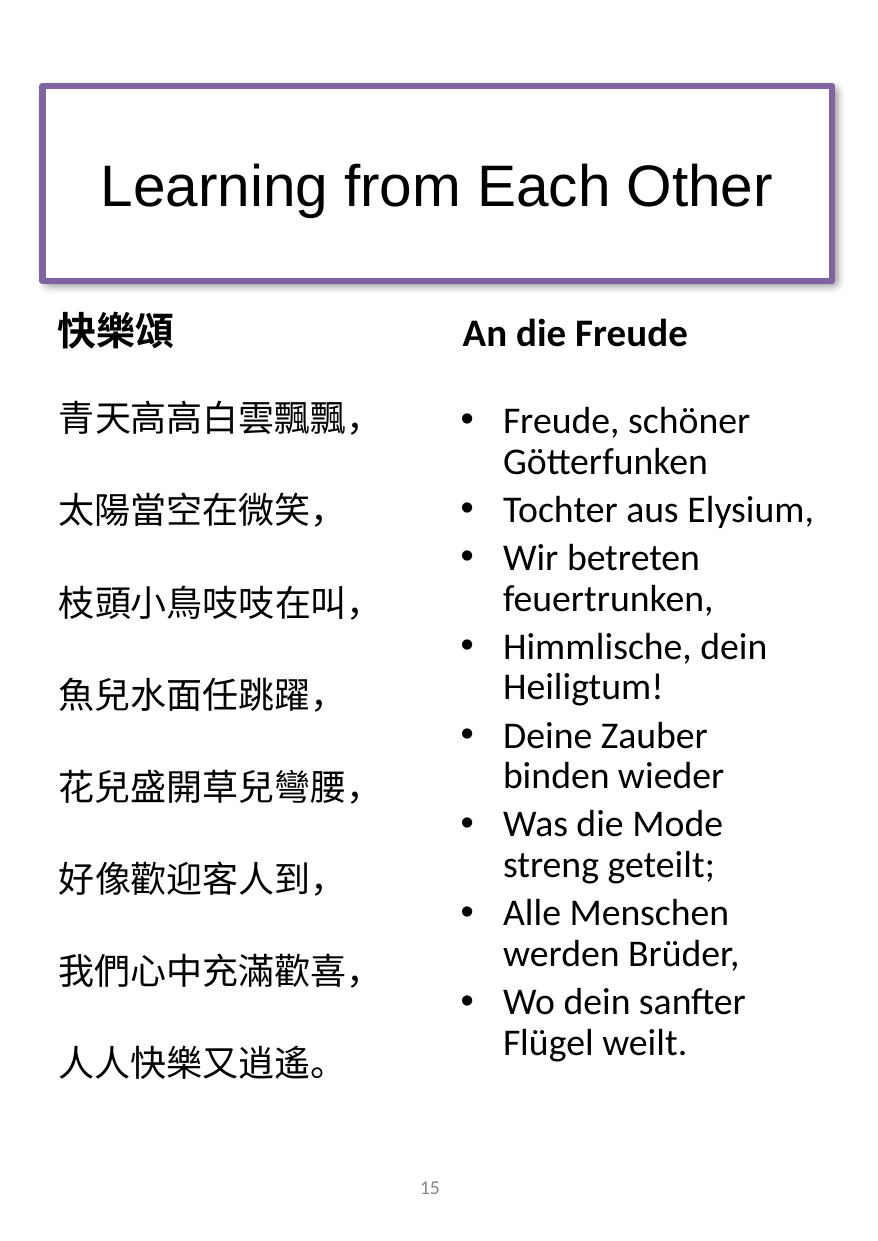

# Learning from Each Other
快樂頌
An die Freude
青天高高白雲飄飄，

太陽當空在微笑，

枝頭小鳥吱吱在叫，

魚兒水面任跳躍，

花兒盛開草兒彎腰，

好像歡迎客人到，

我們心中充滿歡喜，

人人快樂又逍遙。
Freude, schöner Götterfunken
Tochter aus Elysium,
Wir betreten feuertrunken,
Himmlische, dein Heiligtum!
Deine Zauber binden wieder
Was die Mode streng geteilt;
Alle Menschen werden Brüder,
Wo dein sanfter Flügel weilt.
15